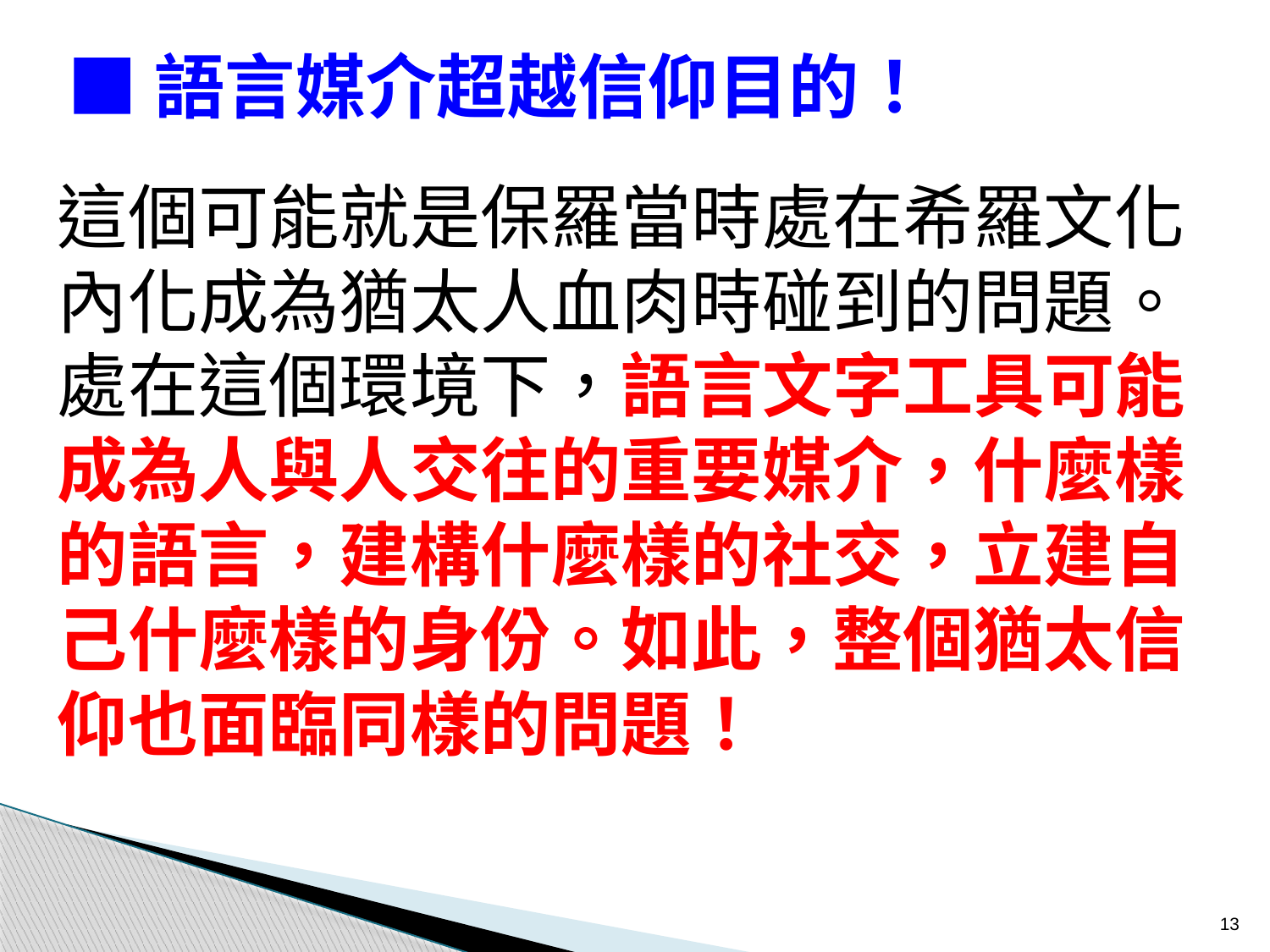

■語言媒介超越信仰目的！
這個可能就是保羅當時處在希羅文化內化成為猶太人血肉時碰到的問題。處在這個環境下，語言文字工具可能成為人與人交往的重要媒介，什麼樣的語言，建構什麼樣的社交，立建自己什麼樣的身份。如此，整個猶太信仰也面臨同樣的問題！
13